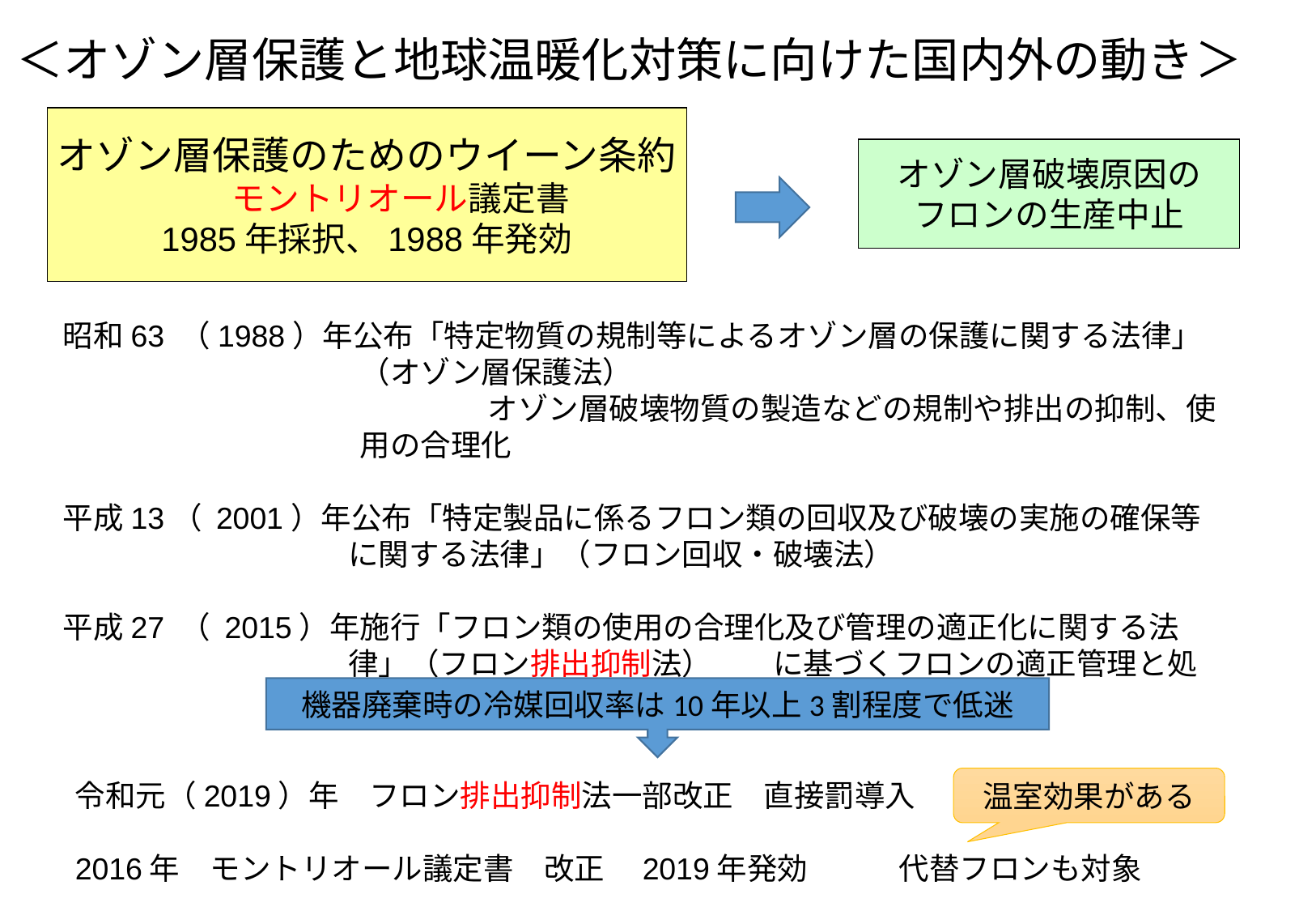

＜オゾン層保護と地球温暖化対策に向けた国内外の動き＞
オゾン層保護のためのウイーン条約
　　モントリオール議定書
1985年採択、1988年発効
オゾン層破壊原因の
フロンの生産中止

昭和63 （1988）年公布「特定物質の規制等によるオゾン層の保護に関する法律」（オゾン層保護法）
　　　　　　　　　　　　　　オゾン層破壊物質の製造などの規制や排出の抑制、使用の合理化

平成13（ 2001）年公布「特定製品に係るフロン類の回収及び破壊の実施の確保等に関する法律」（フロン回収・破壊法）

平成27 （ 2015）年施行「フロン類の使用の合理化及び管理の適正化に関する法律」（フロン排出抑制法）　　に基づくフロンの適正管理と処理
機器廃棄時の冷媒回収率は10年以上3割程度で低迷
温室効果がある
令和元（2019）年　フロン排出抑制法一部改正　直接罰導入

2016年　モントリオール議定書　改正　2019年発効　　　代替フロンも対象

11